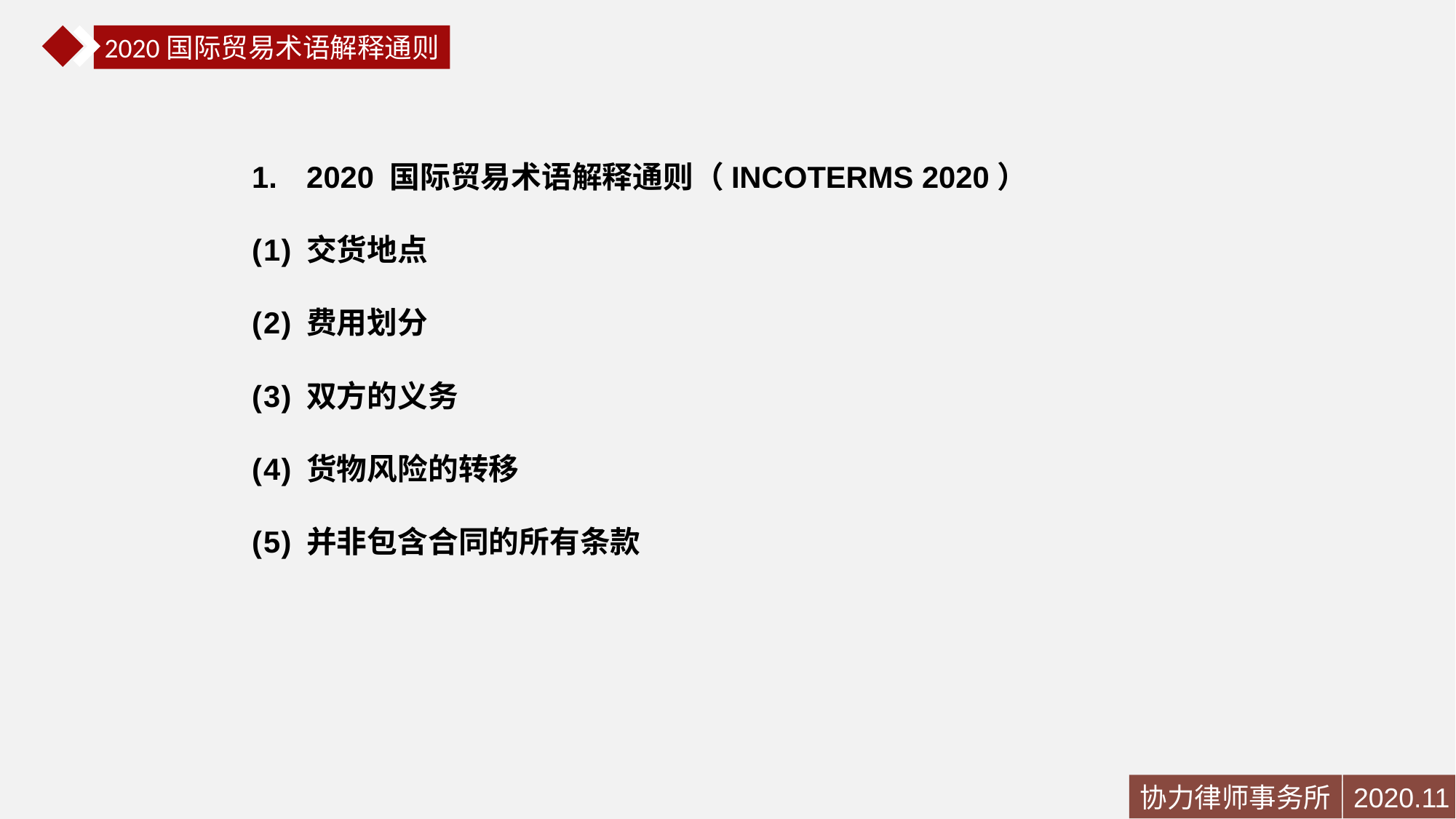

2020国际贸易术语解释通则

2020 国际贸易术语解释通则（INCOTERMS 2020）

交货地点

费用划分

双方的义务

货物风险的转移

并非包含合同的所有条款
协力律师事务所
2020.11